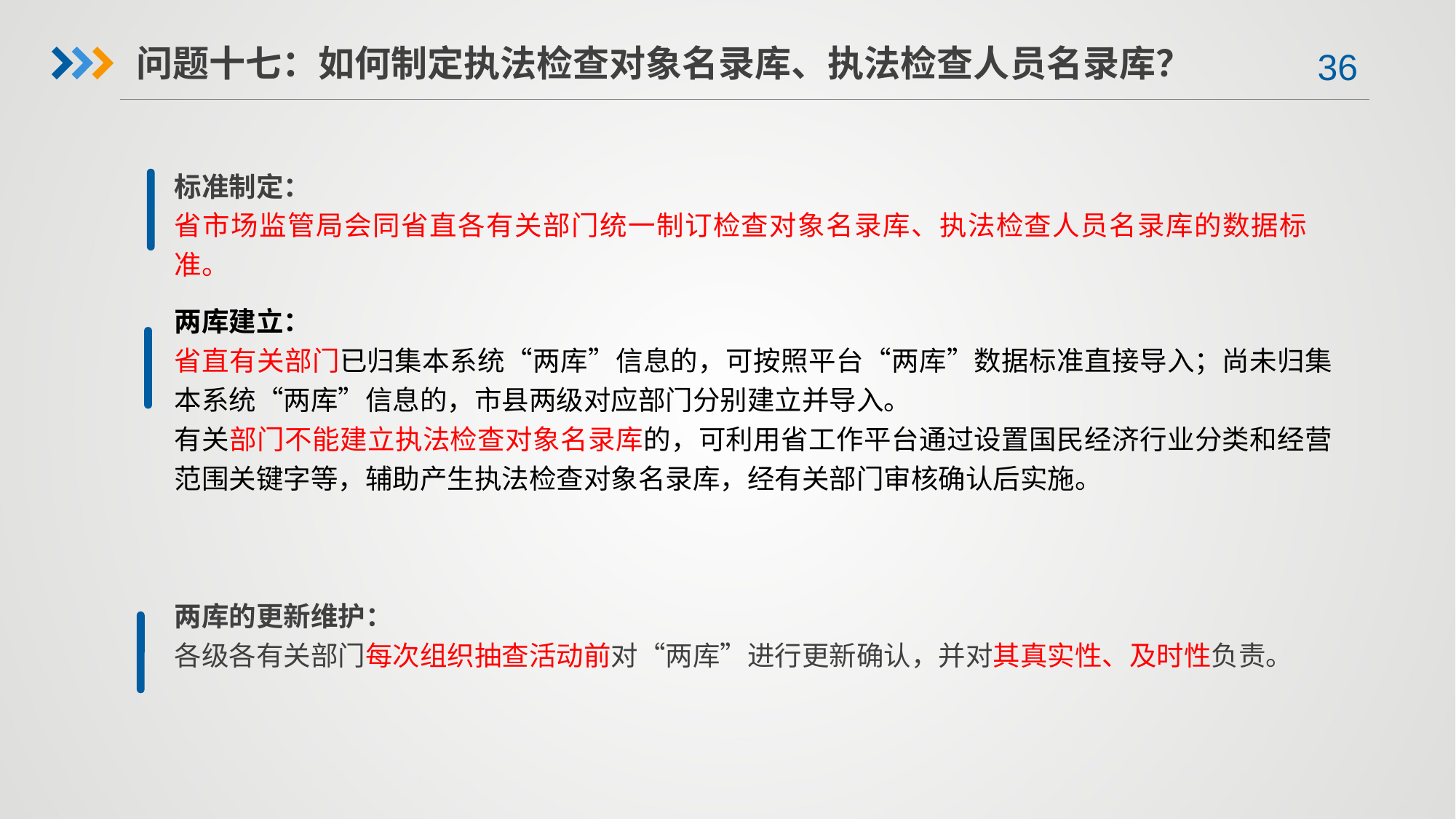

问题十七：如何制定执法检查对象名录库、执法检查人员名录库？
标准制定：
省市场监管局会同省直各有关部门统一制订检查对象名录库、执法检查人员名录库的数据标准。

两库建立：
省直有关部门已归集本系统“两库”信息的，可按照平台“两库”数据标准直接导入；尚未归集本系统“两库”信息的，市县两级对应部门分别建立并导入。
有关部门不能建立执法检查对象名录库的，可利用省工作平台通过设置国民经济行业分类和经营范围关键字等，辅助产生执法检查对象名录库，经有关部门审核确认后实施。

两库的更新维护：
各级各有关部门每次组织抽查活动前对“两库”进行更新确认，并对其真实性、及时性负责。